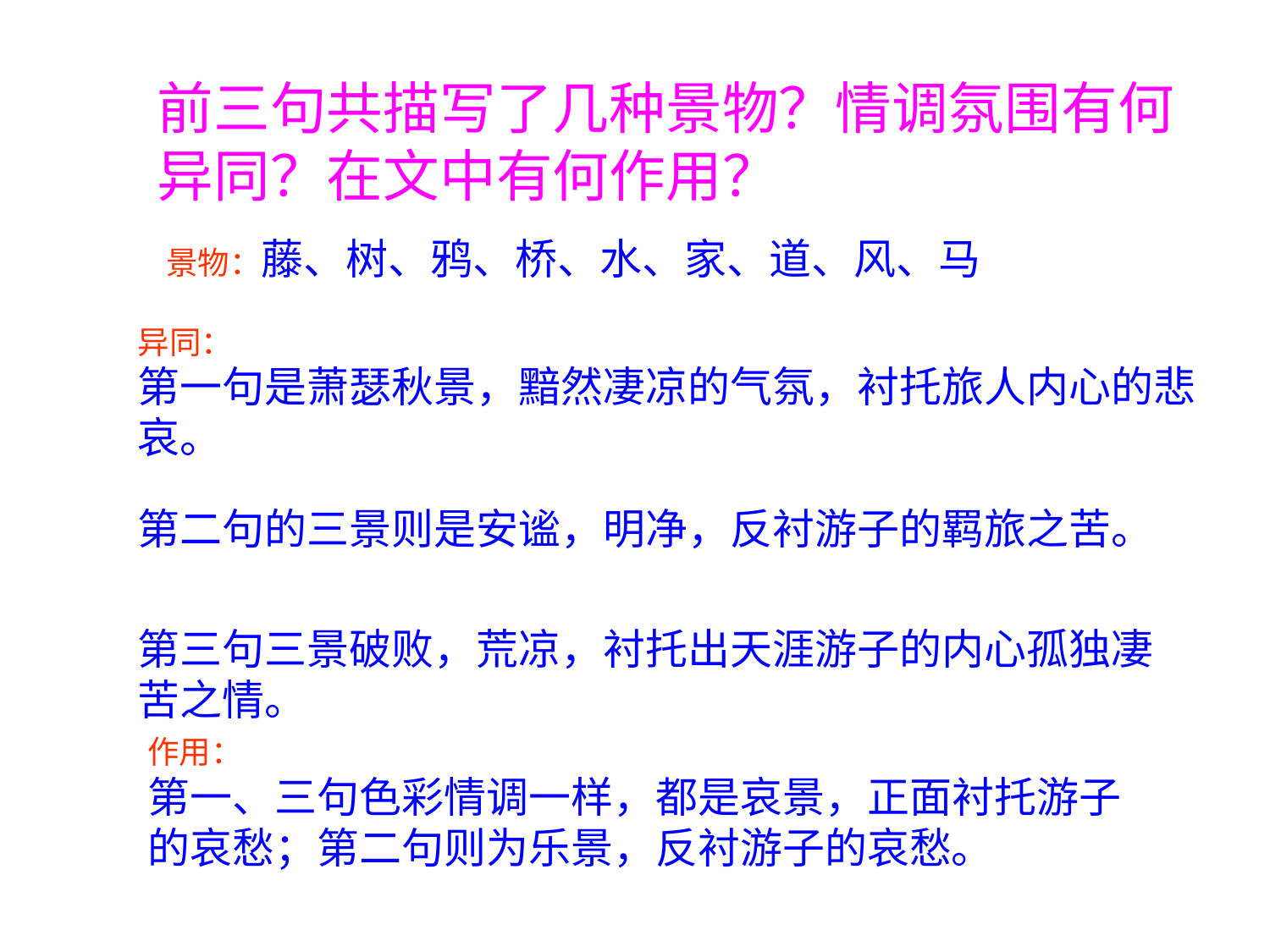

前三句共描写了几种景物？情调氛围有何异同？在文中有何作用？
景物：藤、树、鸦、桥、水、家、道、风、马
异同：
第一句是萧瑟秋景，黯然凄凉的气氛，衬托旅人内心的悲哀。
第二句的三景则是安谧，明净，反衬游子的羁旅之苦。
第三句三景破败，荒凉，衬托出天涯游子的内心孤独凄苦之情。
作用：
第一、三句色彩情调一样，都是哀景，正面衬托游子的哀愁；第二句则为乐景，反衬游子的哀愁。